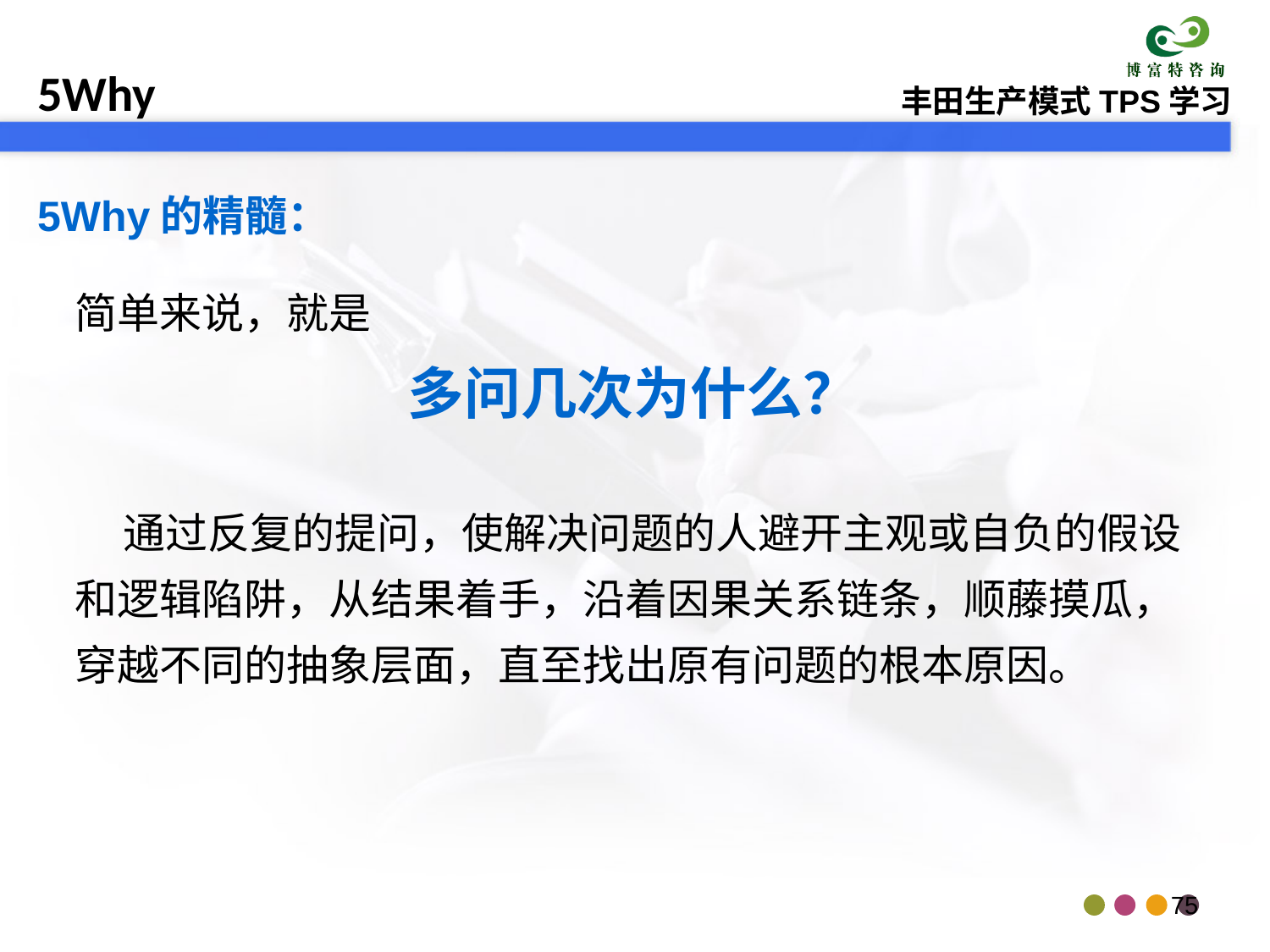

5Why的精髓：
简单来说，就是
多问几次为什么？

    通过反复的提问，使解决问题的人避开主观或自负的假设和逻辑陷阱，从结果着手，沿着因果关系链条，顺藤摸瓜，穿越不同的抽象层面，直至找出原有问题的根本原因。